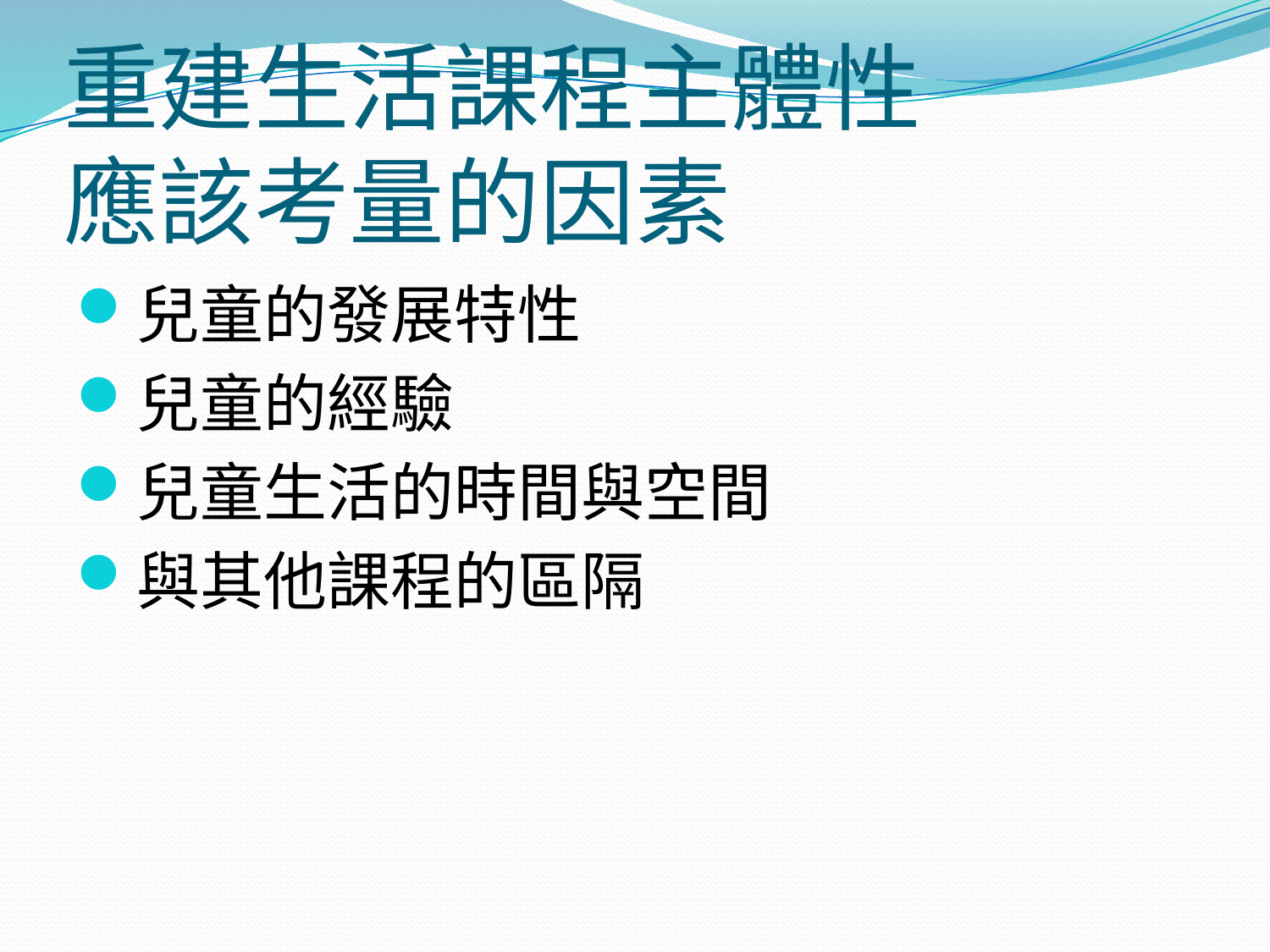

# 重建生活課程主體性 應該考量的因素
兒童的發展特性
兒童的經驗
兒童生活的時間與空間
與其他課程的區隔